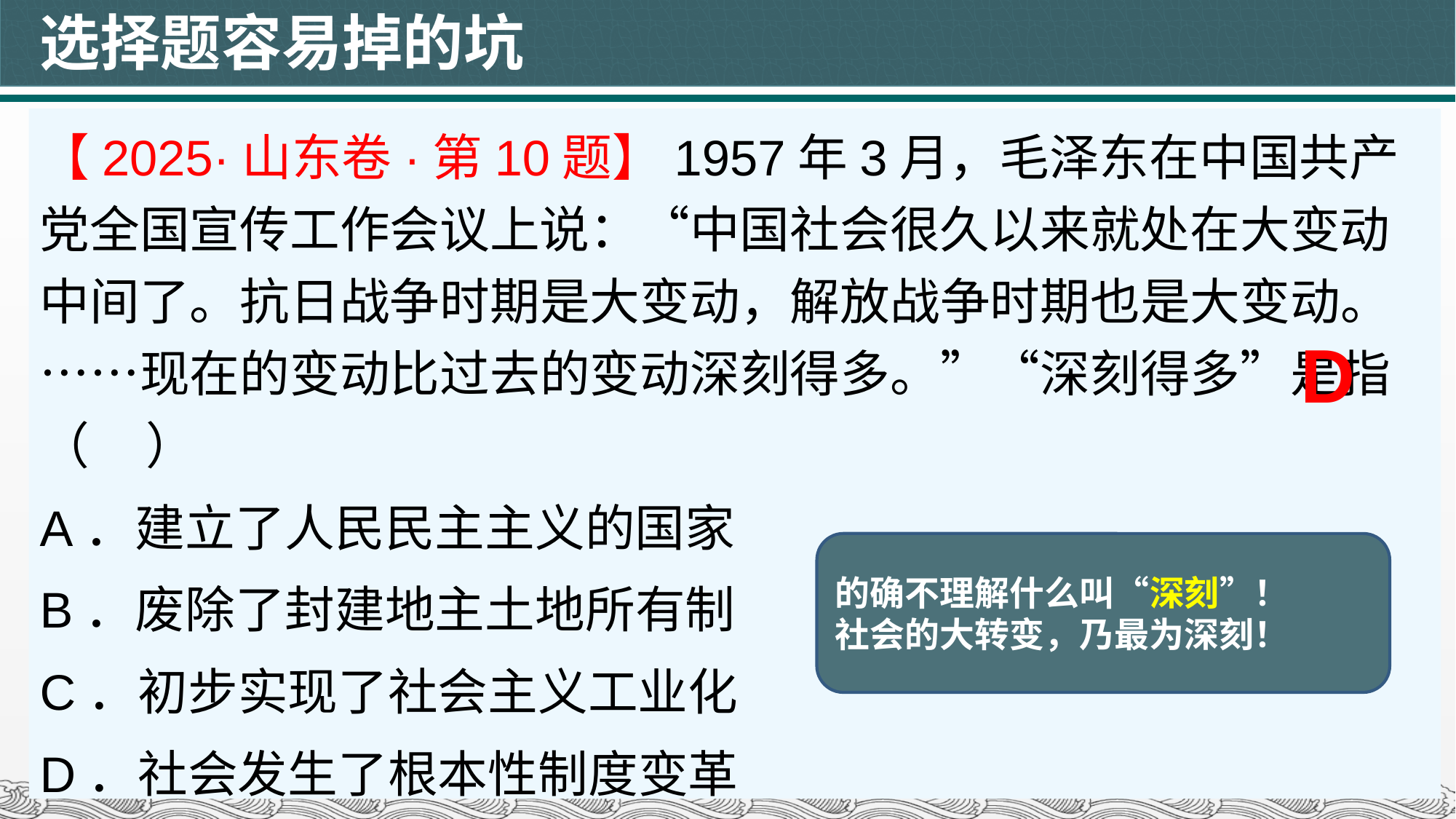

# 选择题容易掉的坑
【2025·山东卷·第10题】1957年3月，毛泽东在中国共产党全国宣传工作会议上说：“中国社会很久以来就处在大变动中间了。抗日战争时期是大变动，解放战争时期也是大变动。……现在的变动比过去的变动深刻得多。”“深刻得多”是指（     ）
A．建立了人民民主主义的国家
B．废除了封建地主土地所有制
C．初步实现了社会主义工业化
D．社会发生了根本性制度变革
D
的确不理解什么叫“深刻”！
社会的大转变，乃最为深刻！